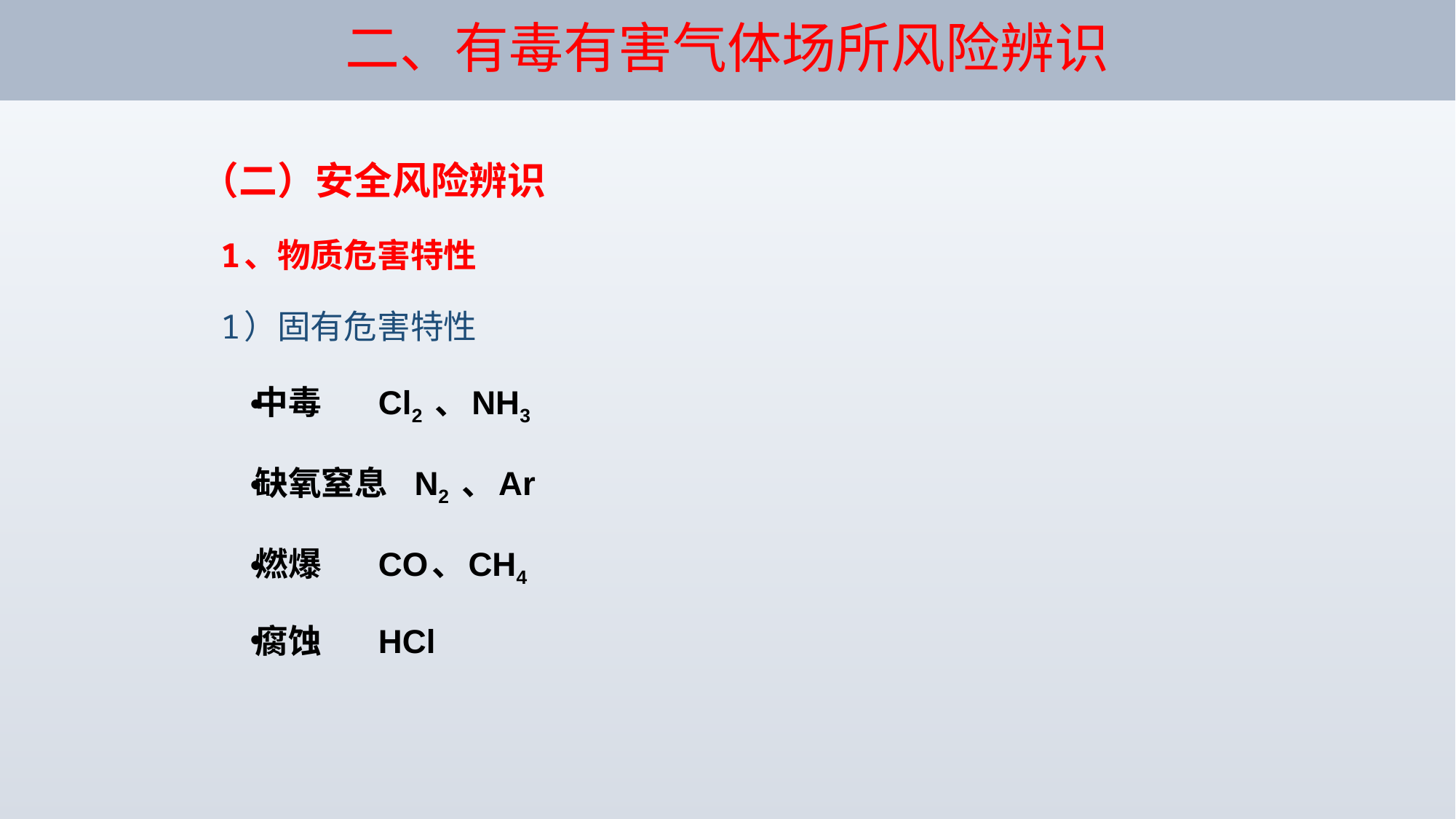

# 二、有毒有害气体场所风险辨识
（二）安全风险辨识
 1、物质危害特性
 1）固有危害特性
中毒       Cl2 、NH3
缺氧窒息   N2 、Ar
燃爆       CO、CH4
腐蚀       HCl